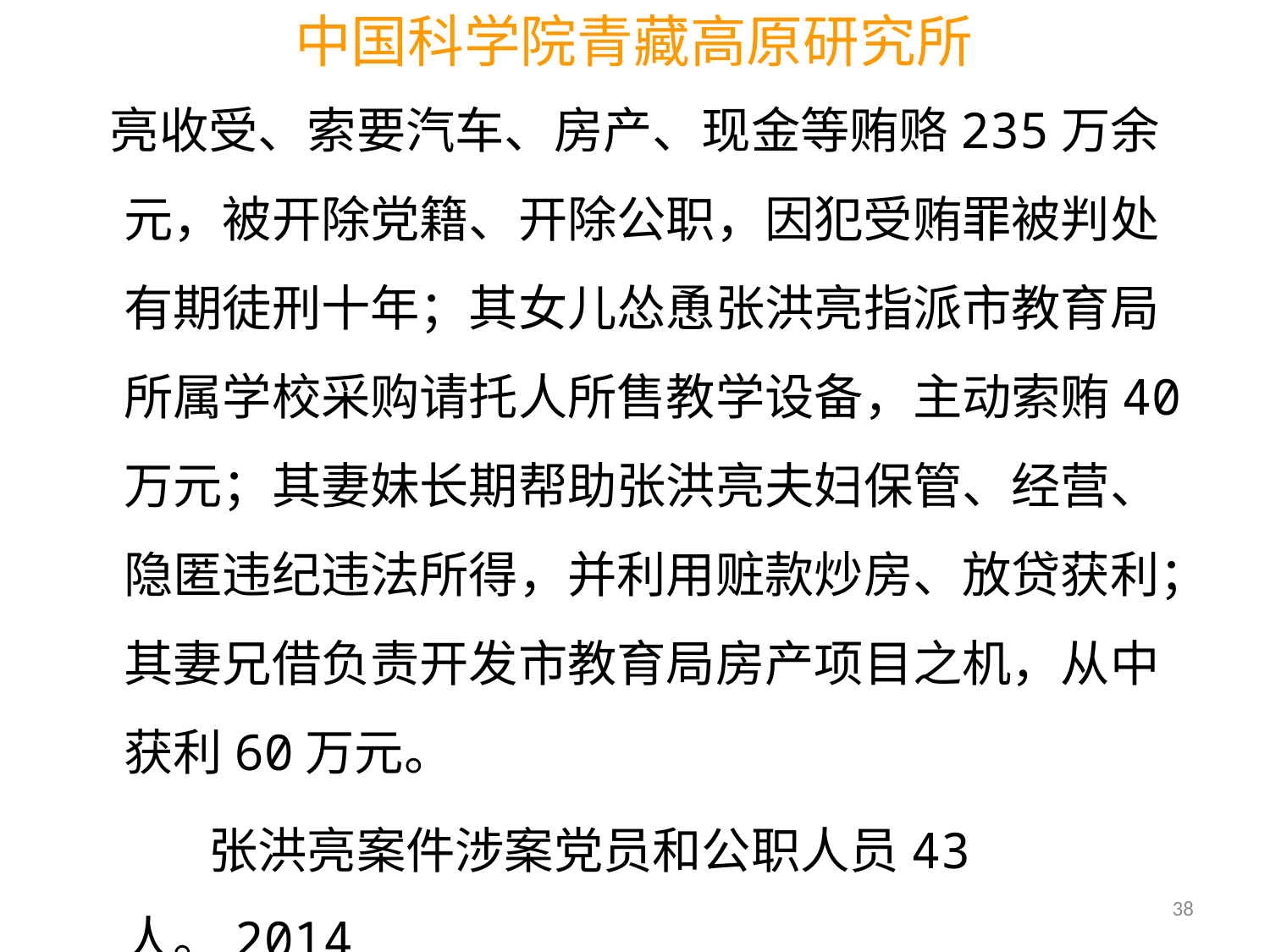

亮收受、索要汽车、房产、现金等贿赂235万余元，被开除党籍、开除公职，因犯受贿罪被判处有期徒刑十年；其女儿怂恿张洪亮指派市教育局所属学校采购请托人所售教学设备，主动索贿40万元；其妻妹长期帮助张洪亮夫妇保管、经营、隐匿违纪违法所得，并利用赃款炒房、放贷获利；其妻兄借负责开发市教育局房产项目之机，从中获利60万元。
  　　张洪亮案件涉案党员和公职人员43人。2014
38